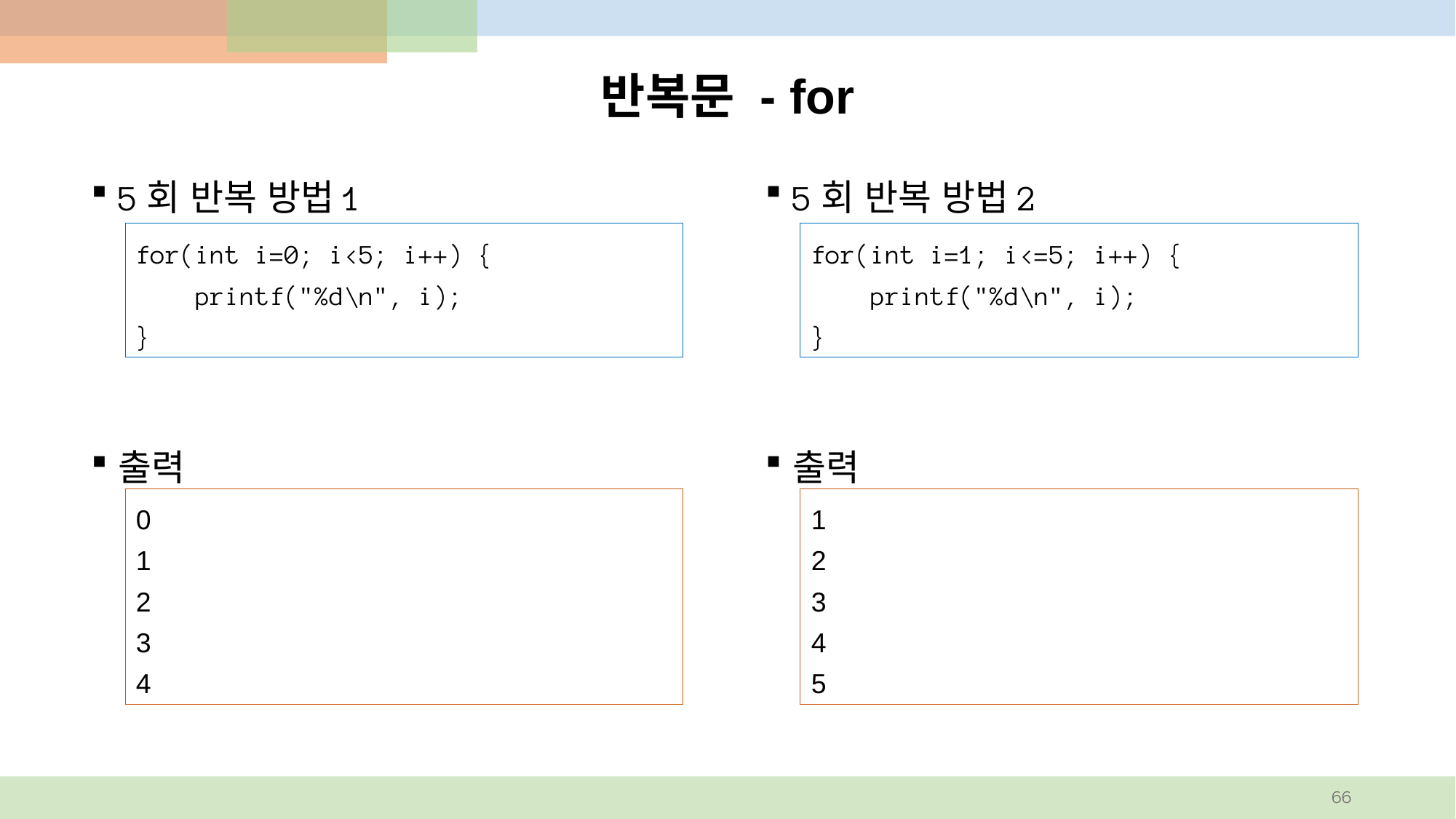

# 반복문 - for
5회 반복 방법2

출력
5회 반복 방법1

출력
for(int i=0; i<5; i++) {
    printf("%d\n", i);
}
for(int i=1; i<=5; i++) {
    printf("%d\n", i);
}
0
1
2
3
4
1
2
3
4
5
66